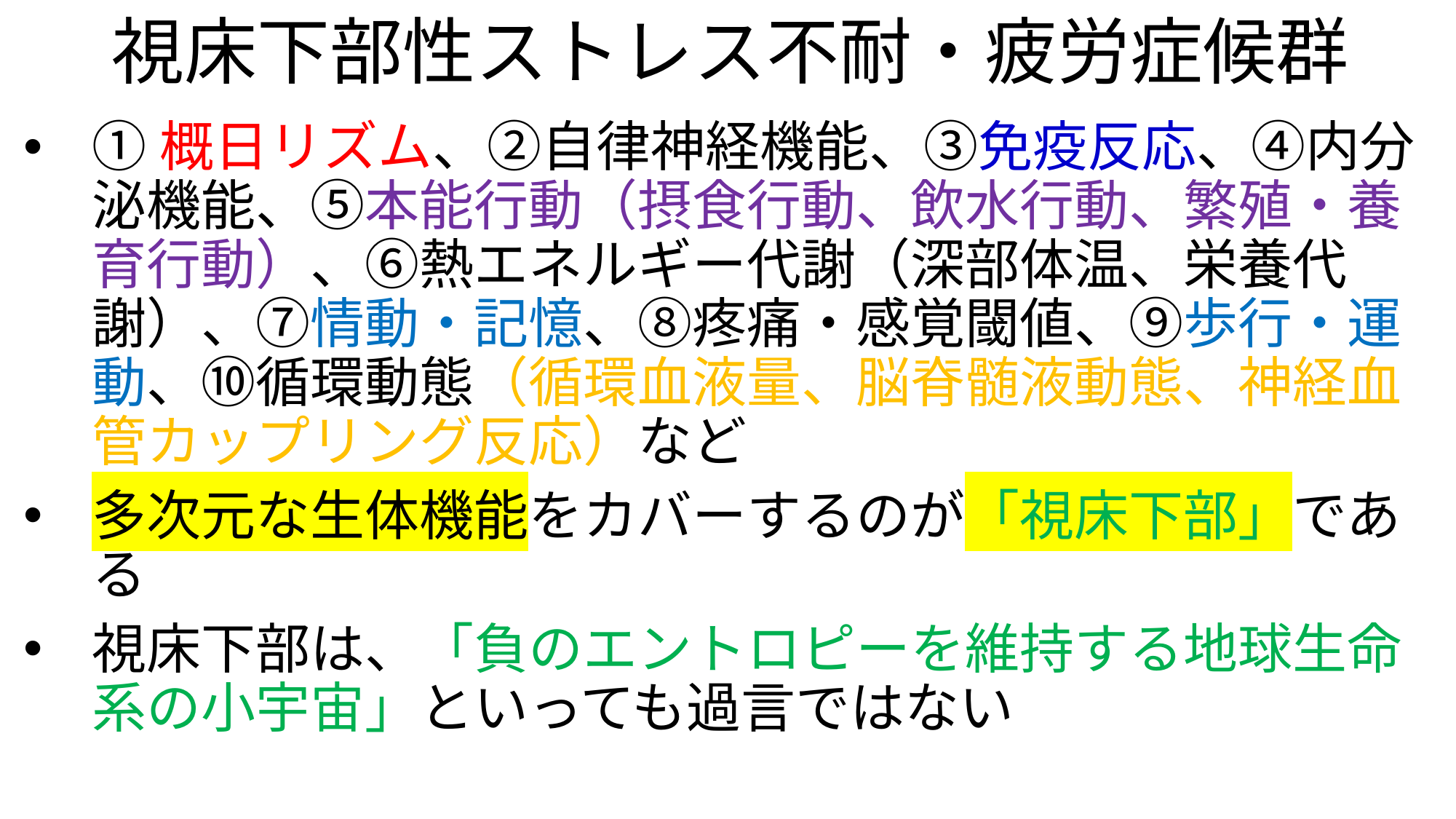

# 視床下部性ストレス不耐・疲労症候群
①概日リズム、②自律神経機能、③免疫反応、④内分泌機能、⑤本能行動（摂食行動、飲水行動、繁殖・養育行動）、⑥熱エネルギー代謝（深部体温、栄養代謝）、⑦情動・記憶、⑧疼痛・感覚閾値、⑨歩行・運動、⑩循環動態（循環血液量、脳脊髄液動態、神経血管カップリング反応）など
多次元な生体機能をカバーするのが「視床下部」である
視床下部は、「負のエントロピーを維持する地球生命系の小宇宙」といっても過言ではない